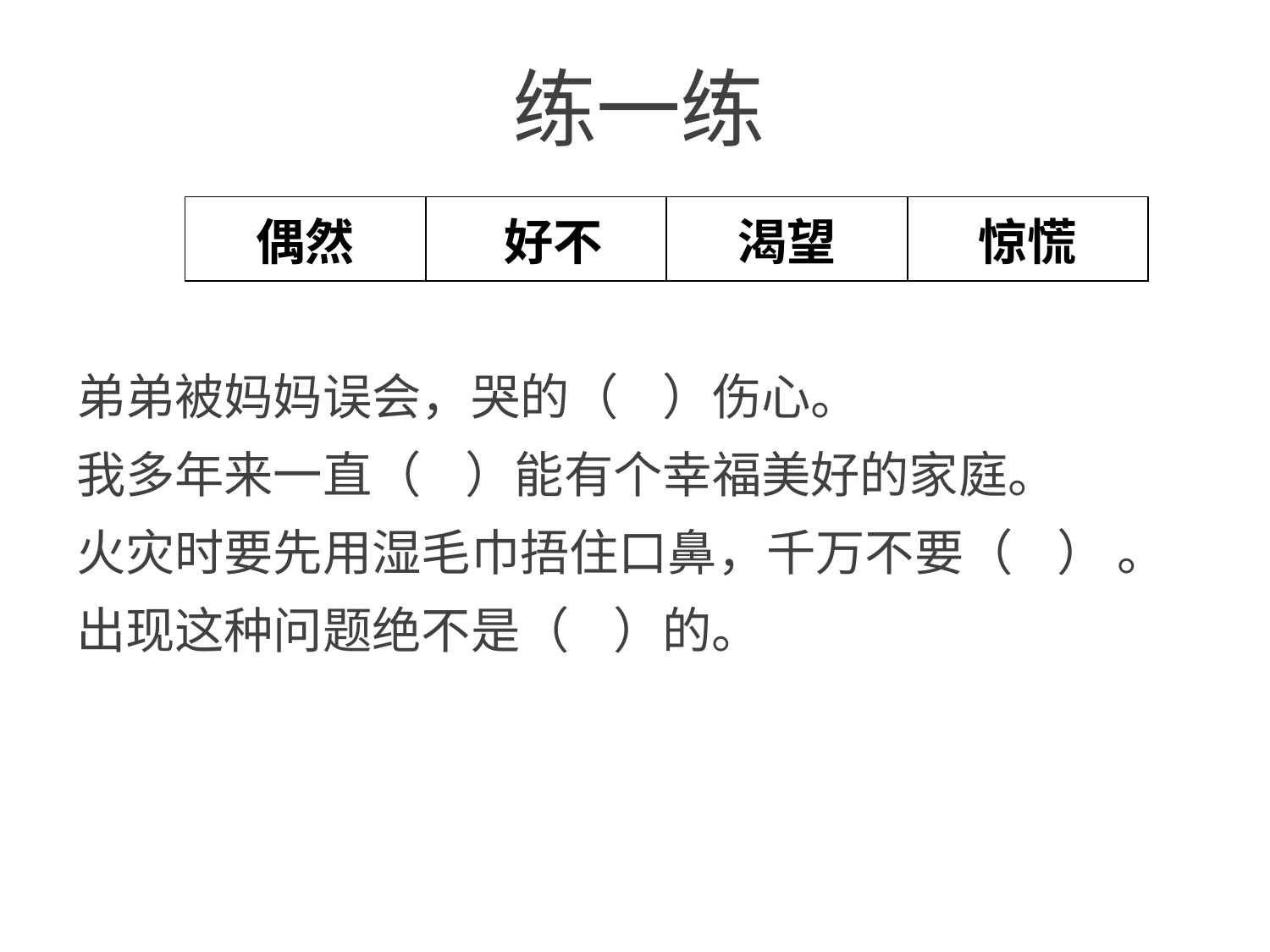

# 练一练
| 偶然 | 好不 | 渴望 | 惊慌 |
| --- | --- | --- | --- |
弟弟被妈妈误会，哭的（    ）伤心。
我多年来一直（    ）能有个幸福美好的家庭。
火灾时要先用湿毛巾捂住口鼻，千万不要（    ） 。
出现这种问题绝不是（    ）的。